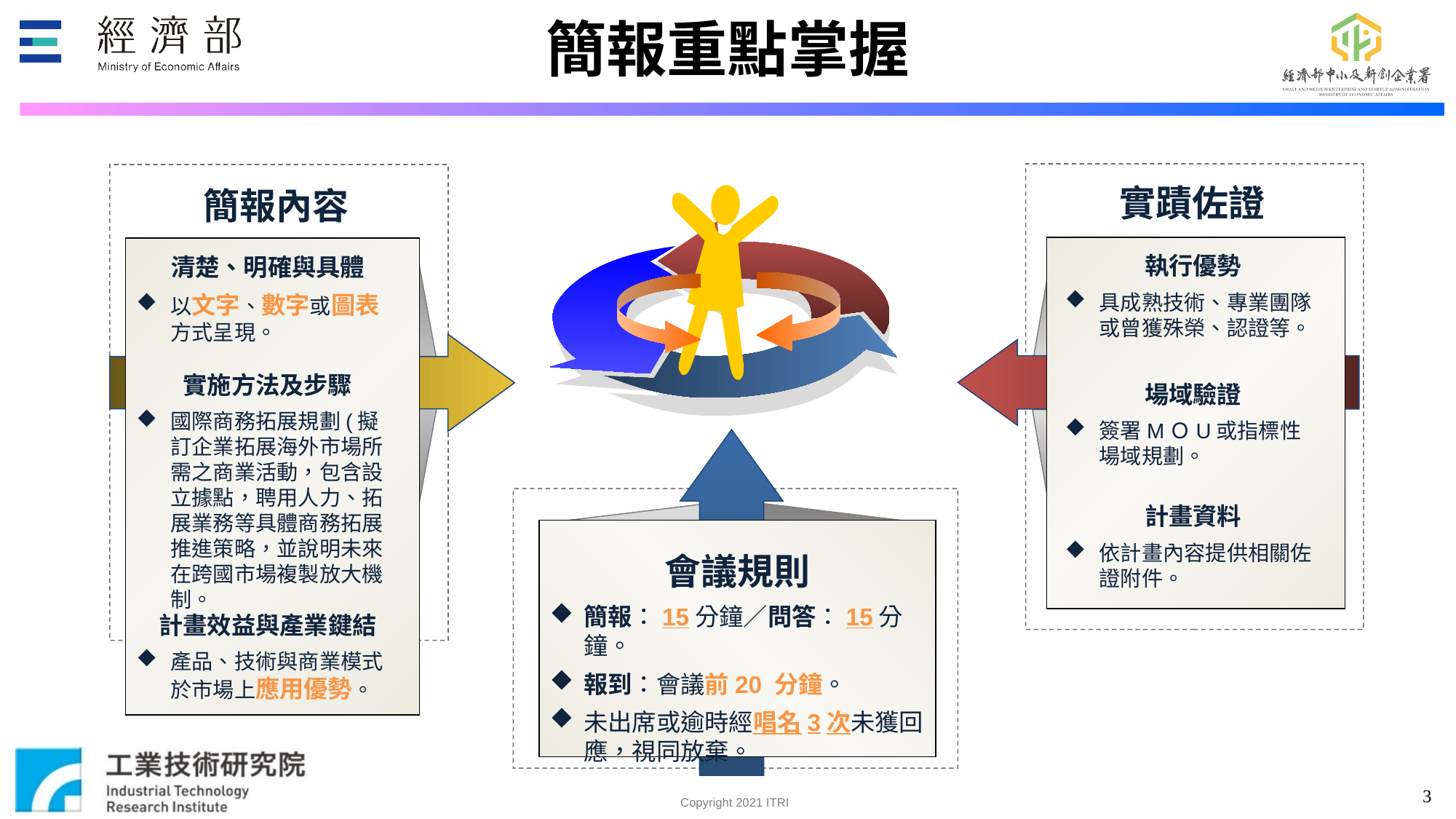

# 簡報重點掌握

實蹟佐證

執行優勢
具成熟技術、專業團隊或曾獲殊榮、認證等。

場域驗證
簽署MＯU或指標性場域規劃。

計畫資料
依計畫內容提供相關佐證附件。

簡報內容

清楚、明確與具體
以文字、數字或圖表方式呈現。

實施方法及步驟
國際商務拓展規劃(擬訂企業拓展海外市場所需之商業活動，包含設立據點，聘用人力、拓展業務等具體商務拓展推進策略，並說明未來在跨國市場複製放大機制。
計畫效益與產業鍵結
產品、技術與商業模式於市場上應用優勢。

會議規則
簡報：15分鐘／問答：15分鐘。
報到：會議前20 分鐘。
未出席或逾時經唱名3次未獲回應，視同放棄。

3